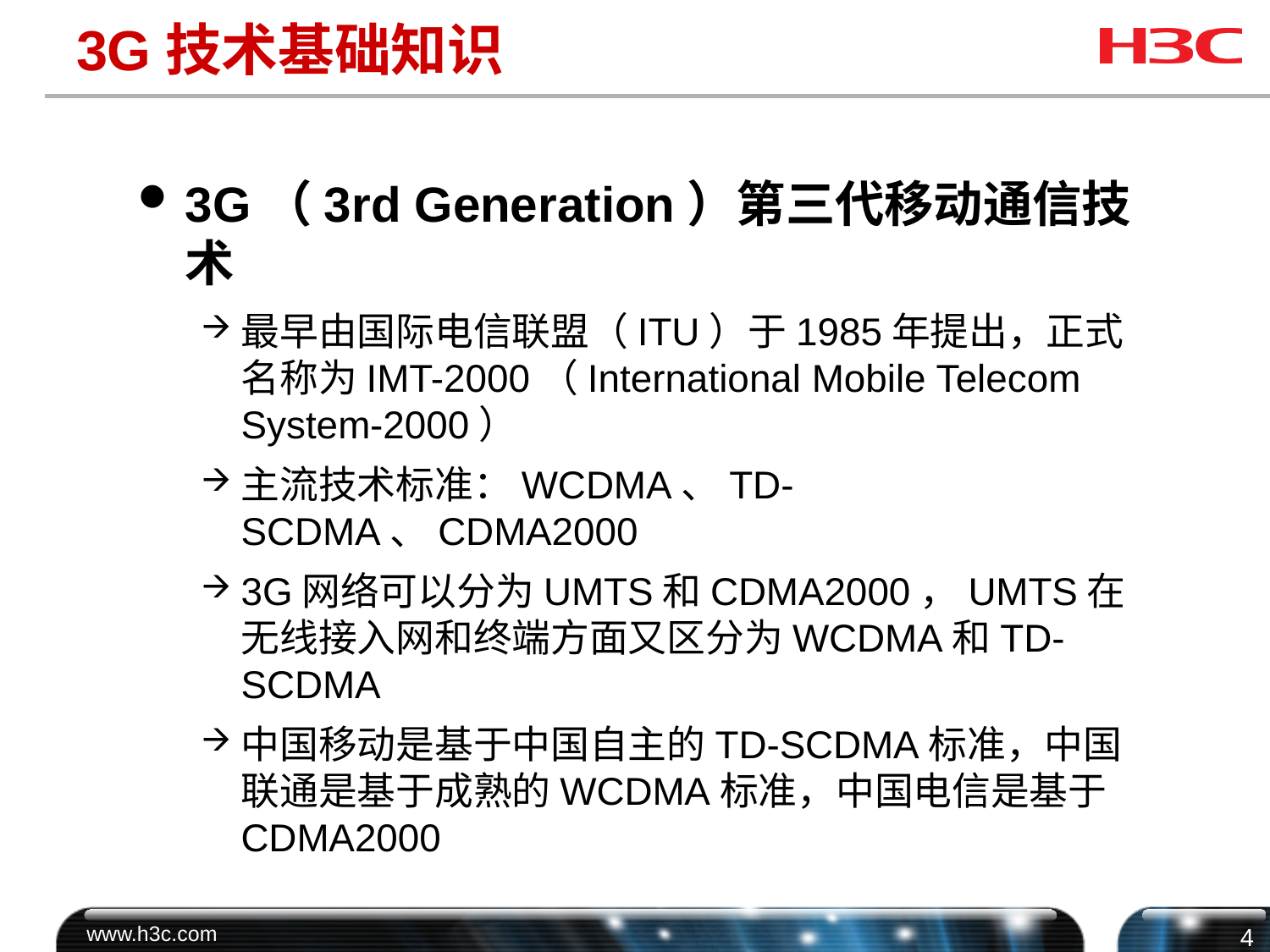

# 3G技术基础知识
3G（3rd Generation）第三代移动通信技术
最早由国际电信联盟（ITU）于1985年提出，正式名称为IMT-2000（International Mobile Telecom System-2000）
主流技术标准：WCDMA、TD-SCDMA、CDMA2000
3G网络可以分为UMTS和CDMA2000，UMTS在无线接入网和终端方面又区分为WCDMA和TD-SCDMA
中国移动是基于中国自主的TD-SCDMA标准，中国联通是基于成熟的WCDMA标准，中国电信是基于CDMA2000